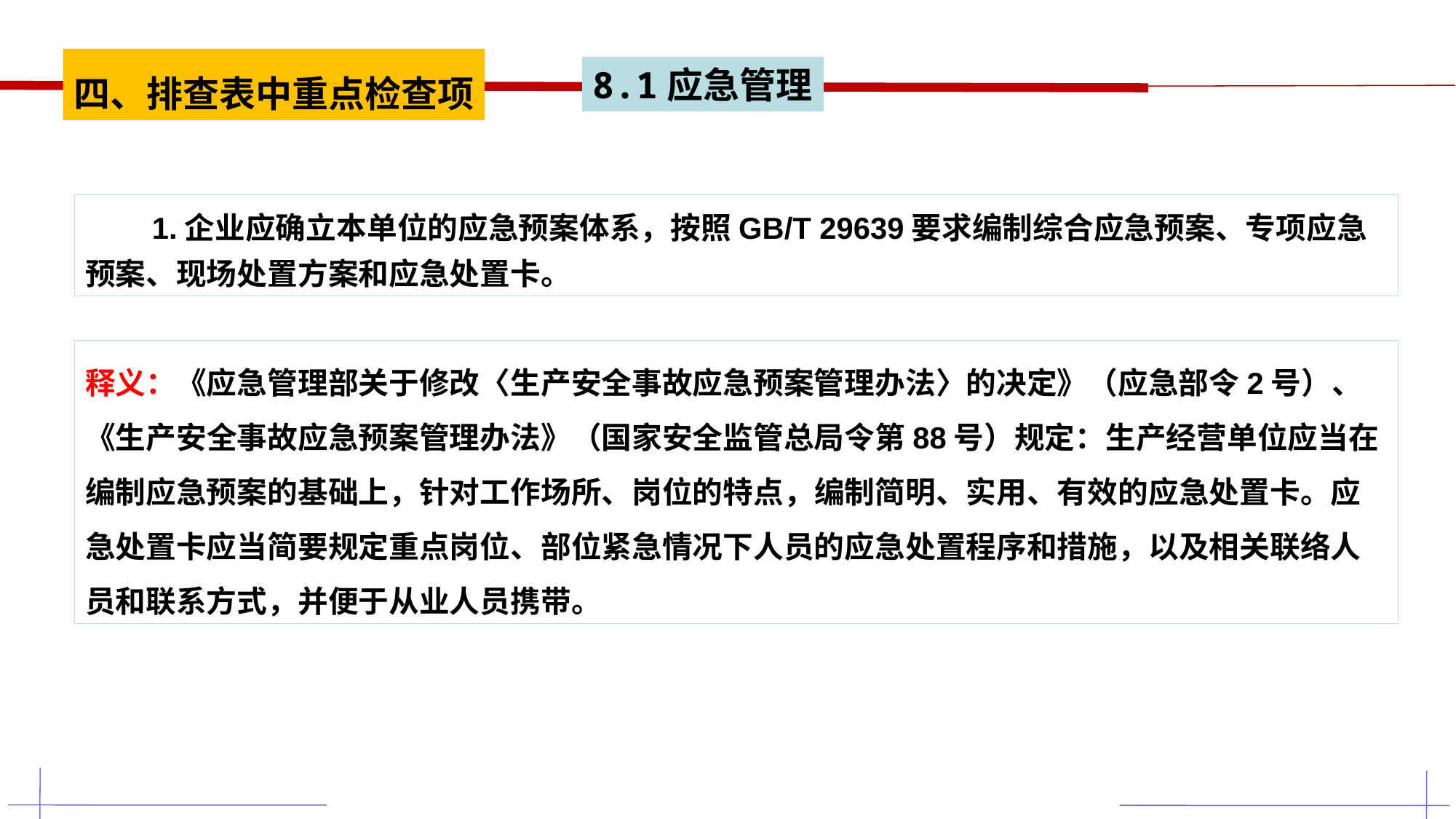

四、排查表中重点检查项
8.1应急管理
        1.企业应确立本单位的应急预案体系，按照GB/T 29639要求编制综合应急预案、专项应急预案、现场处置方案和应急处置卡。
释义：《应急管理部关于修改〈生产安全事故应急预案管理办法〉的决定》（应急部令2号）、《生产安全事故应急预案管理办法》（国家安全监管总局令第88号）规定：生产经营单位应当在编制应急预案的基础上，针对工作场所、岗位的特点，编制简明、实用、有效的应急处置卡。应急处置卡应当简要规定重点岗位、部位紧急情况下人员的应急处置程序和措施，以及相关联络人员和联系方式，并便于从业人员携带。
113